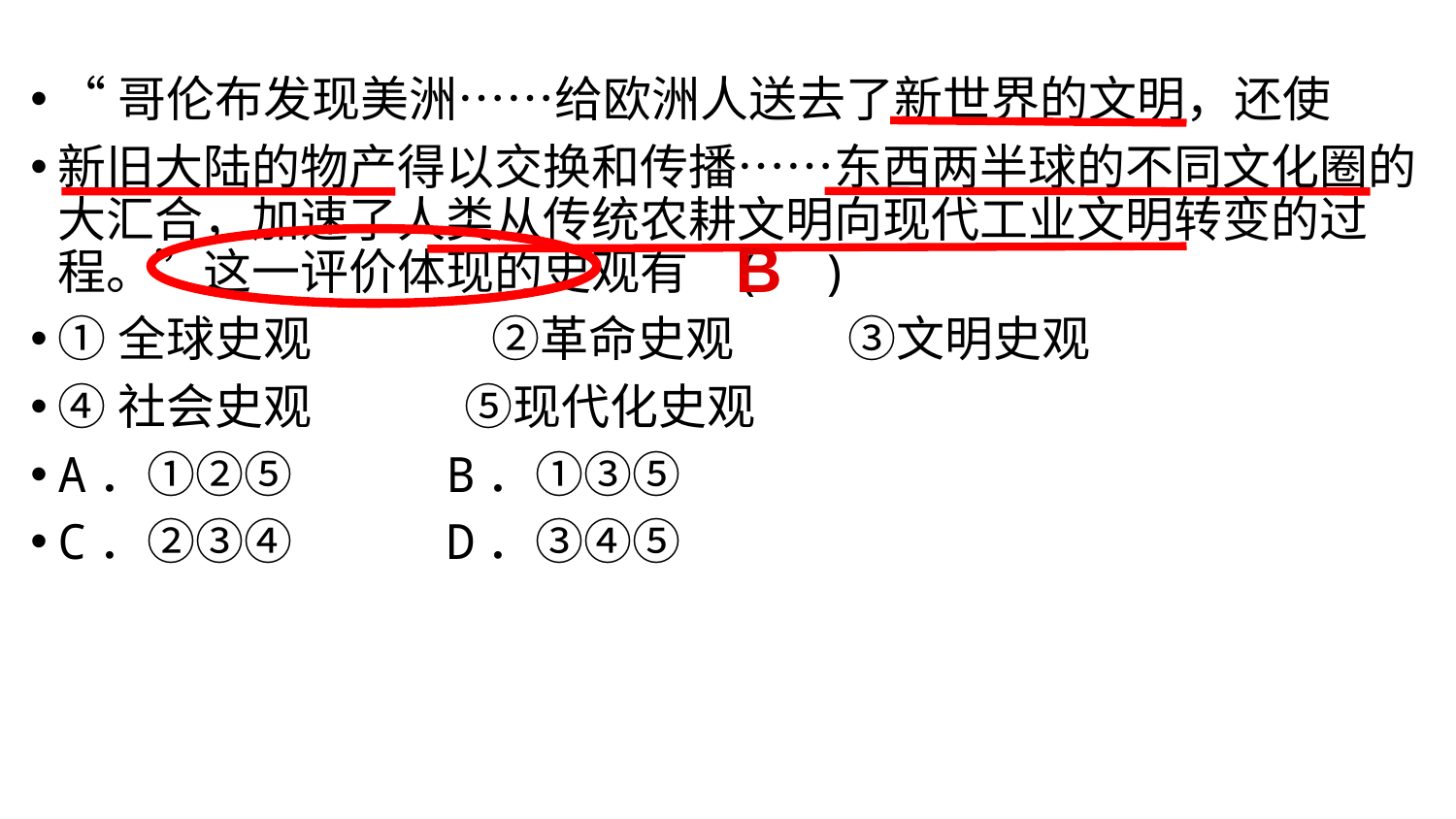

“哥伦布发现美洲……给欧洲人送去了新世界的文明，还使
新旧大陆的物产得以交换和传播……东西两半球的不同文化圈的大汇合，加速了人类从传统农耕文明向现代工业文明转变的过程。”这一评价体现的史观有   (  )
①全球史观　            ②革命史观　      ③文明史观
④社会史观              ⑤现代化史观
A．①②⑤             B．①③⑤
C．②③④             D．③④⑤
  B